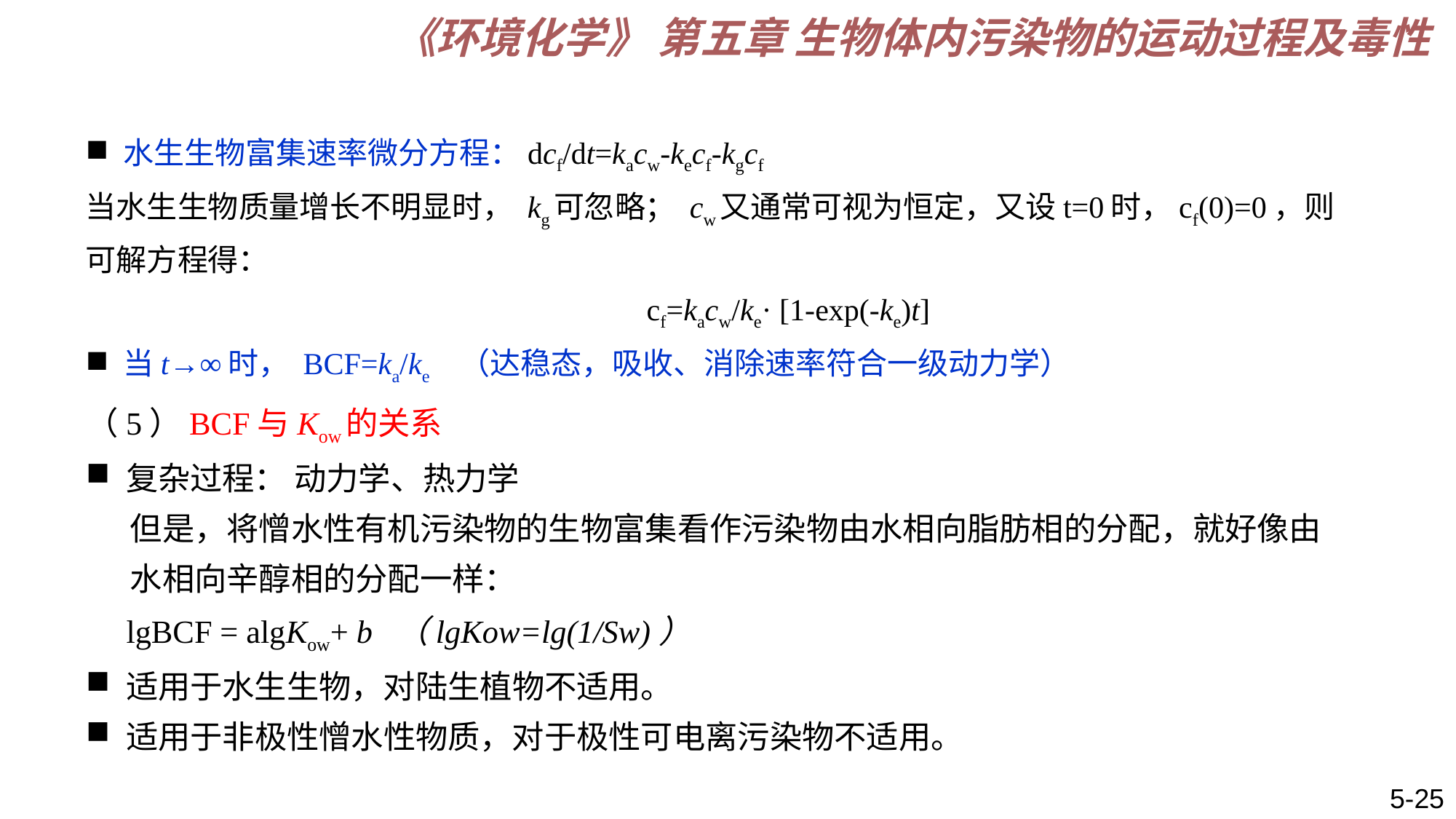

《环境化学》 第五章 生物体内污染物的运动过程及毒性
水生生物富集速率微分方程：dcf/dt=kacw-kecf-kgcf
当水生生物质量增长不明显时， kg可忽略； cw又通常可视为恒定，又设t=0时，cf(0)=0，则可解方程得：
                  cf=kacw/ke· [1-exp(-ke)t]
当t→∞时， BCF=ka/ke   （达稳态，吸收、消除速率符合一级动力学）
（5）BCF与Kow的关系
复杂过程： 动力学、热力学
     但是，将憎水性有机污染物的生物富集看作污染物由水相向脂肪相的分配，就好像由
     水相向辛醇相的分配一样：
     lgBCF = algKow+ b  （lgKow=lg(1/Sw)）
适用于水生生物，对陆生植物不适用。
适用于非极性憎水性物质，对于极性可电离污染物不适用。
5-25